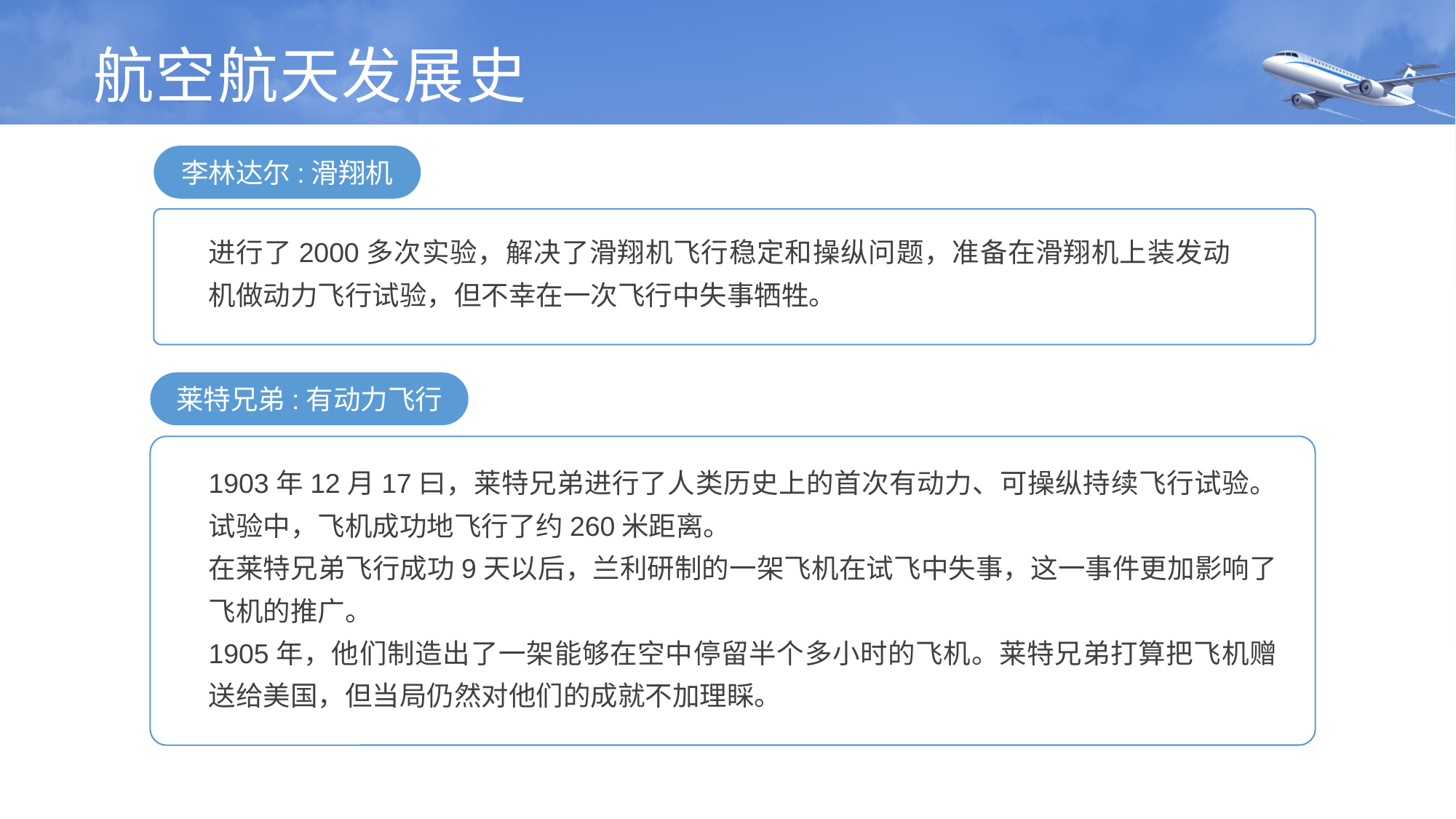

# 航空航天发展史
李林达尔:滑翔机

进行了2000多次实验，解决了滑翔机飞行稳定和操纵问题，准备在滑翔机上装发动机做动力飞行试验，但不幸在一次飞行中失事牺牲。
莱特兄弟:有动力飞行

1903年12月17曰，莱特兄弟进行了人类历史上的首次有动力、可操纵持续飞行试验。试验中，飞机成功地飞行了约260米距离。
在莱特兄弟飞行成功9天以后，兰利研制的一架飞机在试飞中失事，这一事件更加影响了飞机的推广。
1905年，他们制造出了一架能够在空中停留半个多小时的飞机。莱特兄弟打算把飞机赠送给美国，但当局仍然对他们的成就不加理睬。